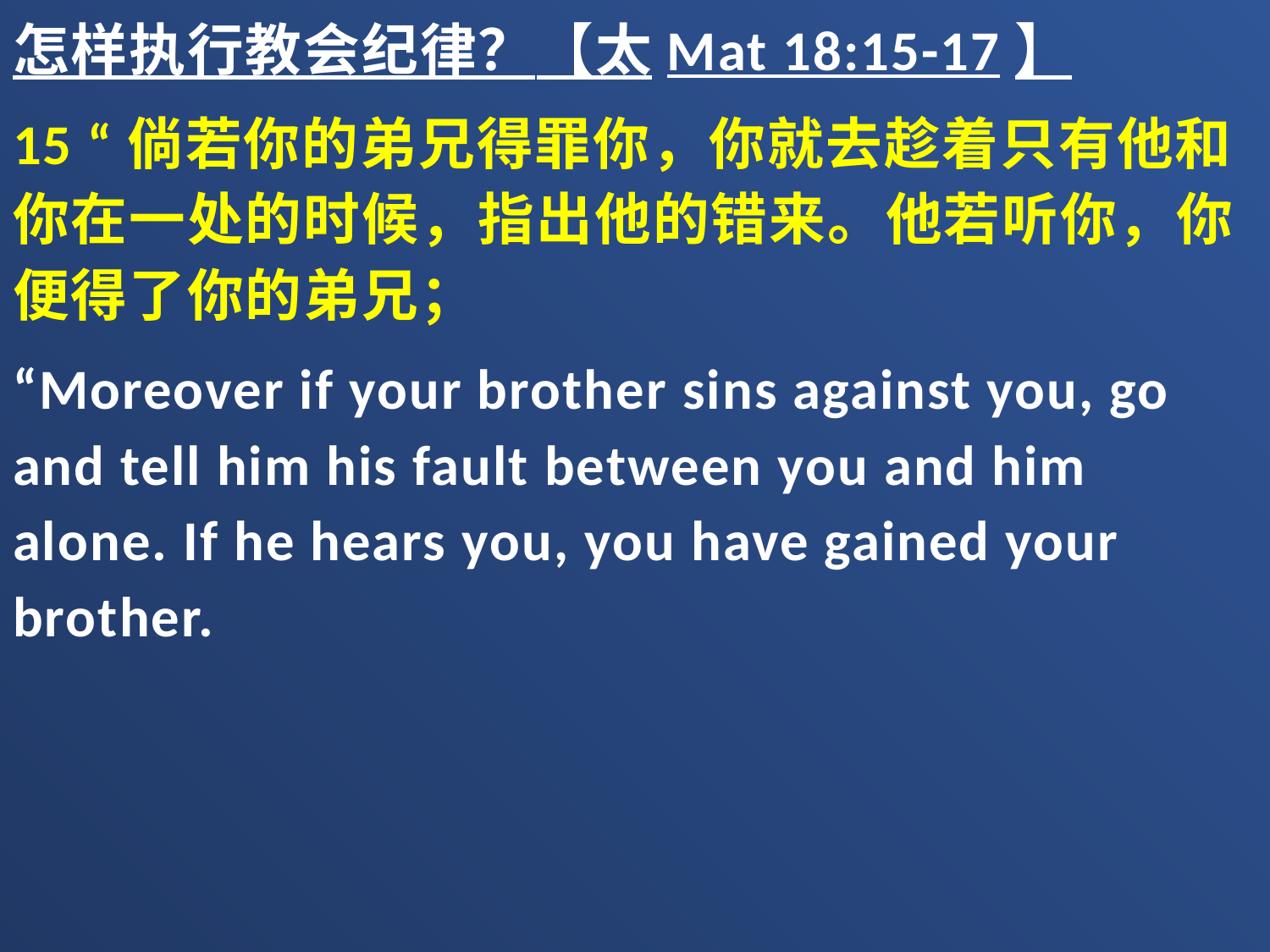

怎样执行教会纪律？【太Mat 18:15-17】
15 “倘若你的弟兄得罪你，你就去趁着只有他和你在一处的时候，指出他的错来。他若听你，你便得了你的弟兄；
“Moreover if your brother sins against you, go and tell him his fault between you and him alone. If he hears you, you have gained your brother.